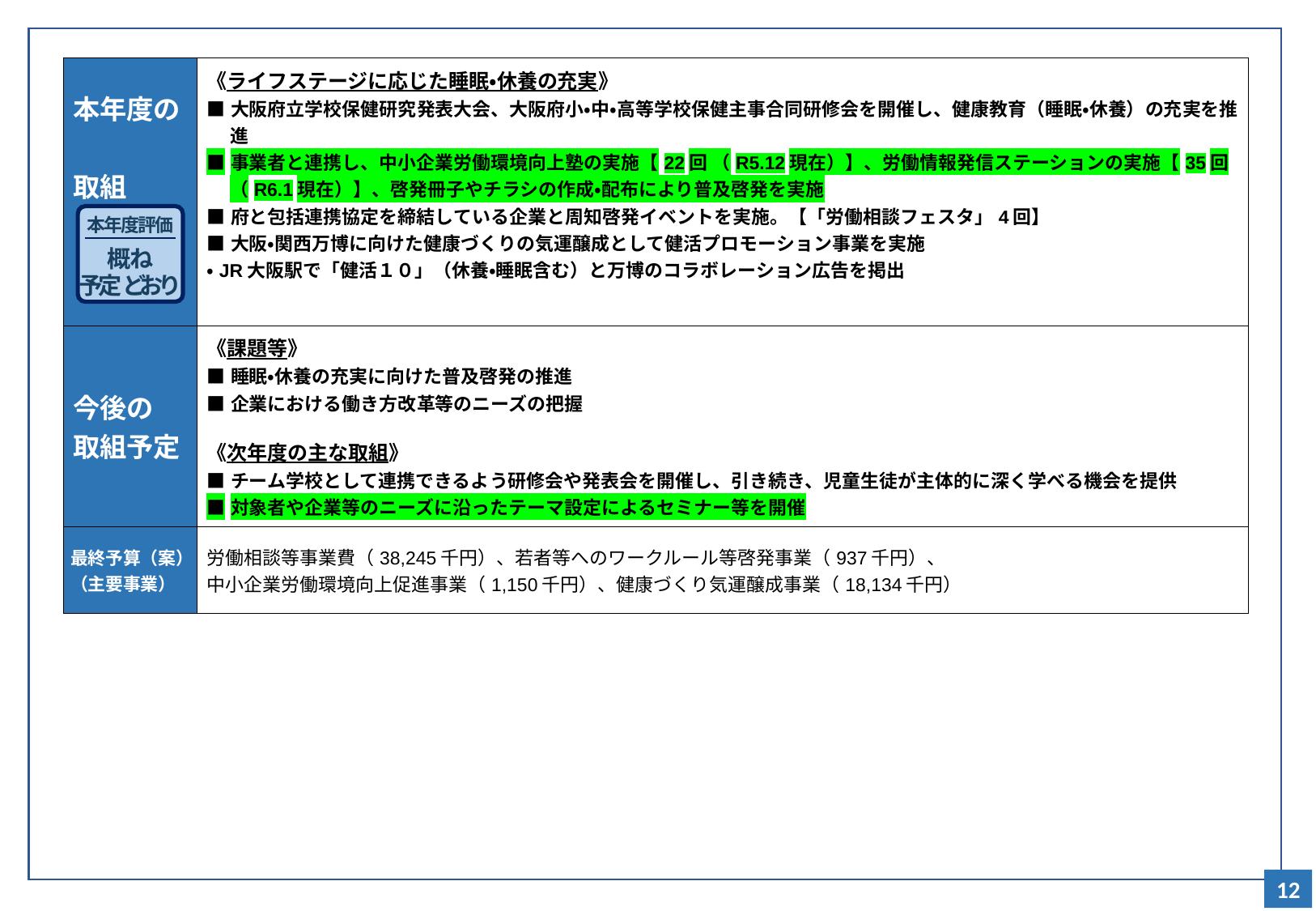

| 本年度の 取組 | 《ライフステージに応じた睡眠・休養の充実》 ■大阪府立学校保健研究発表大会、大阪府小・中・高等学校保健主事合同研修会を開催し、健康教育（睡眠・休養）の充実を推進 ■事業者と連携し、中小企業労働環境向上塾の実施【22回 （R5.12現在）】、労働情報発信ステーションの実施【35回（R6.1現在）】、啓発冊子やチラシの作成・配布により普及啓発を実施 ■府と包括連携協定を締結している企業と周知啓発イベントを実施。【「労働相談フェスタ」4回】 ■大阪・関西万博に向けた健康づくりの気運醸成として健活プロモーション事業を実施 ・JR大阪駅で「健活１０」（休養・睡眠含む）と万博のコラボレーション広告を掲出 |
| --- | --- |
| 今後の 取組予定 | 《課題等》 ■睡眠・休養の充実に向けた普及啓発の推進 ■企業における働き方改革等のニーズの把握 《次年度の主な取組》 ■チーム学校として連携できるよう研修会や発表会を開催し、引き続き、児童生徒が主体的に深く学べる機会を提供 ■対象者や企業等のニーズに沿ったテーマ設定によるセミナー等を開催 |
| 最終予算（案） （主要事業） | 労働相談等事業費（38,245千円）、若者等へのワークルール等啓発事業（937千円）、 中小企業労働環境向上促進事業（1,150千円）、健康づくり気運醸成事業（18,134千円） |
本年度評価

概ね
予定どおり
12